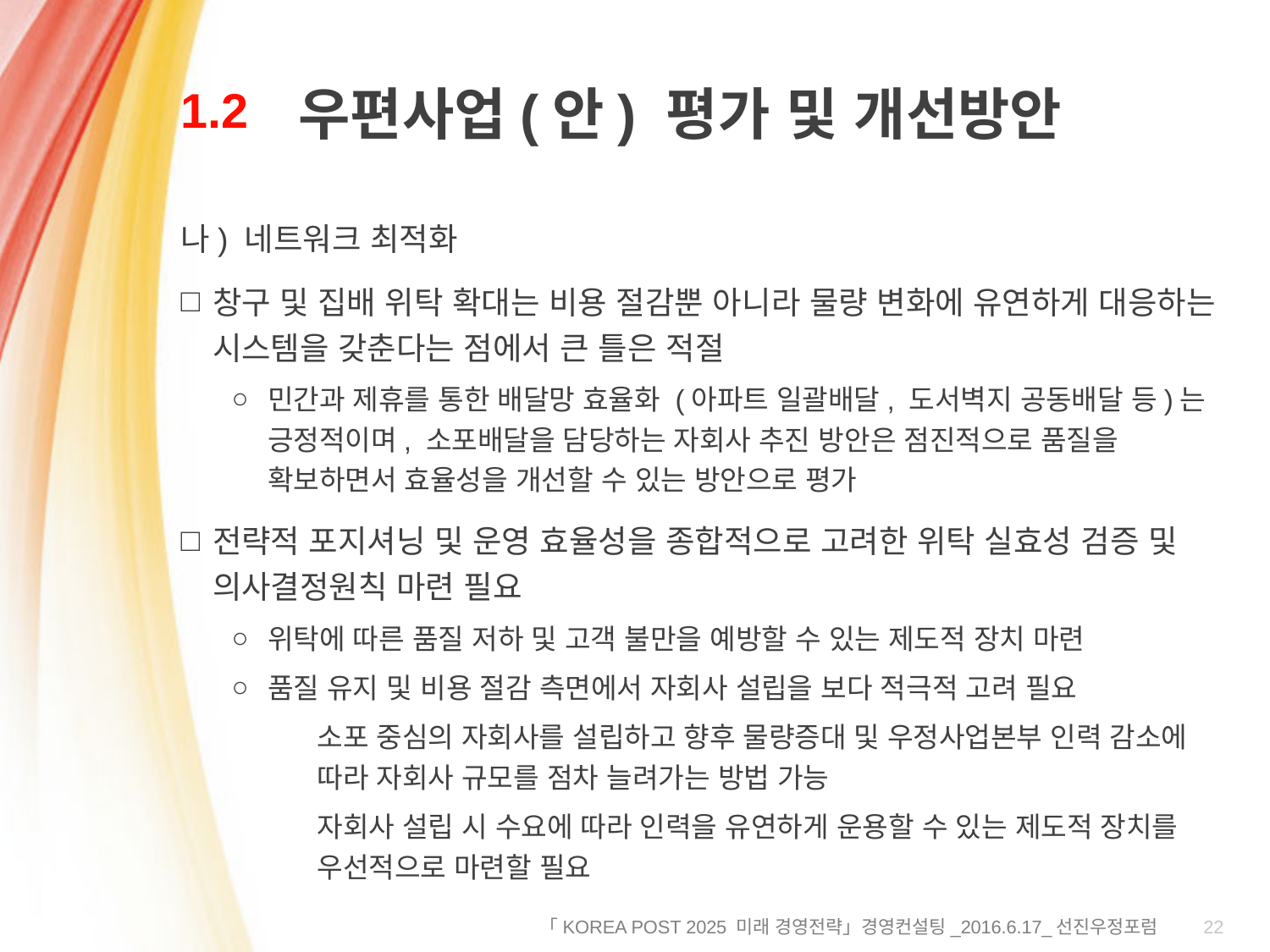

# 1.2
우편사업(안) 평가 및 개선방안

나) 네트워크 최적화
창구 및 집배 위탁 확대는 비용 절감뿐 아니라 물량 변화에 유연하게 대응하는 시스템을 갖춘다는 점에서 큰 틀은 적절
민간과 제휴를 통한 배달망 효율화 (아파트 일괄배달, 도서벽지 공동배달 등)는 긍정적이며, 소포배달을 담당하는 자회사 추진 방안은 점진적으로 품질을 확보하면서 효율성을 개선할 수 있는 방안으로 평가
전략적 포지셔닝 및 운영 효율성을 종합적으로 고려한 위탁 실효성 검증 및 의사결정원칙 마련 필요
위탁에 따른 품질 저하 및 고객 불만을 예방할 수 있는 제도적 장치 마련
품질 유지 및 비용 절감 측면에서 자회사 설립을 보다 적극적 고려 필요
소포 중심의 자회사를 설립하고 향후 물량증대 및 우정사업본부 인력 감소에 따라 자회사 규모를 점차 늘려가는 방법 가능
자회사 설립 시 수요에 따라 인력을 유연하게 운용할 수 있는 제도적 장치를 우선적으로 마련할 필요

22